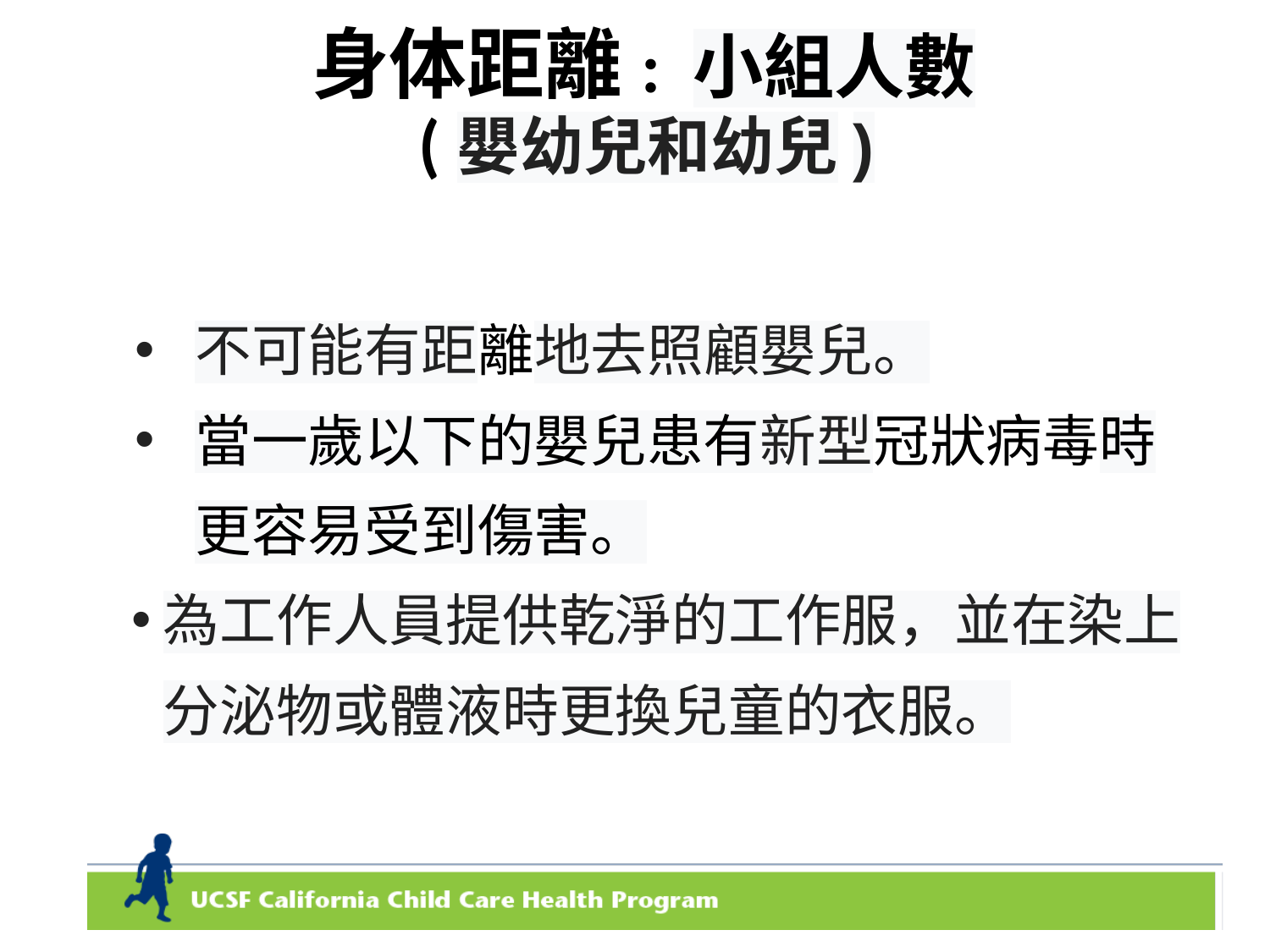

# 身体距離: 小組人數 (嬰幼兒和幼兒)

不可能有距離地去照顧嬰兒。
當一歲以下的嬰兒患有新型冠狀病毒時更容易受到傷害。
為工作人員提供乾淨的工作服，並在染上分泌物或體液時更換兒童的衣服。